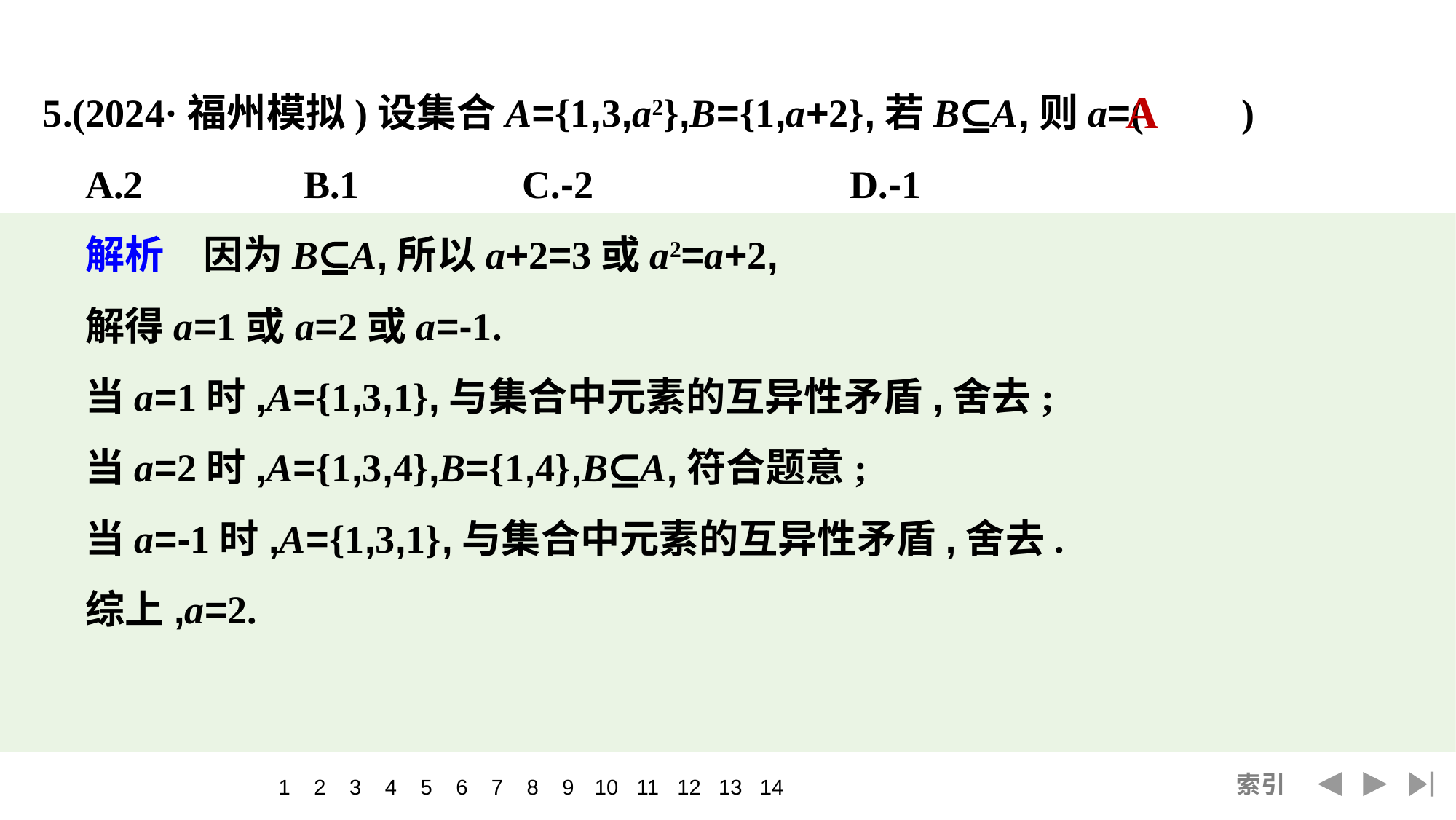

5.(2024·福州模拟)设集合A={1,3,a2},B={1,a+2},若B⊆A,则a=(　　)
	A.2		B.1		C.-2			D.-1
	解析　因为B⊆A,所以a+2=3或a2=a+2,
	解得a=1或a=2或a=-1.
	当a=1时,A={1,3,1},与集合中元素的互异性矛盾,舍去;
	当a=2时,A={1,3,4},B={1,4},B⊆A,符合题意;
	当a=-1时,A={1,3,1},与集合中元素的互异性矛盾,舍去.
	综上,a=2.
A